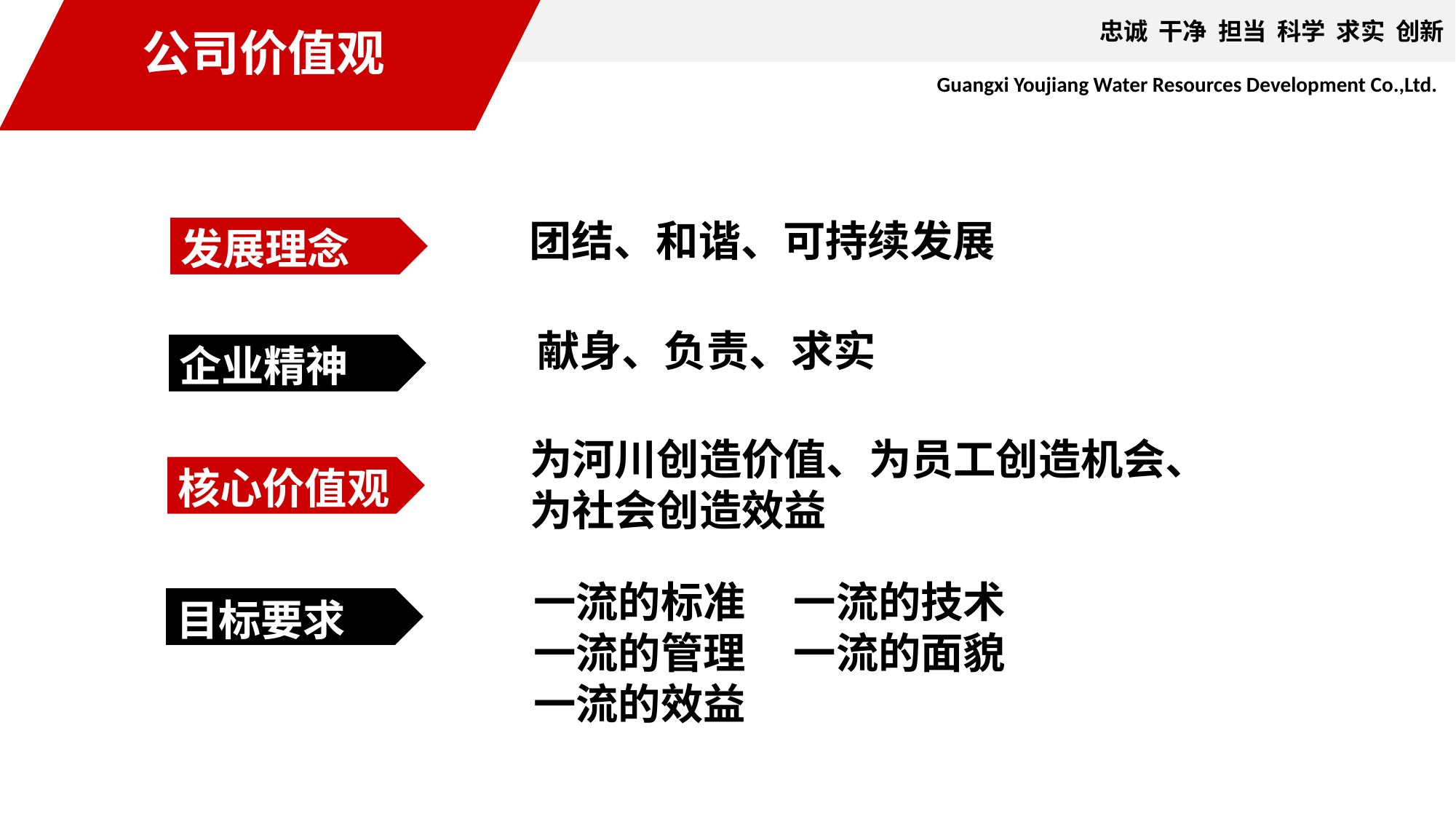

忠诚  干净  担当  科学  求实  创新

公司价值观
Guangxi Youjiang Water Resources Development Co.,Ltd.
团结、和谐、可持续发展
发展理念
献身、负责、求实
企业精神
为河川创造价值、为员工创造机会、
为社会创造效益
核心价值观
一流的标准     一流的技术
一流的管理     一流的面貌
一流的效益
目标要求